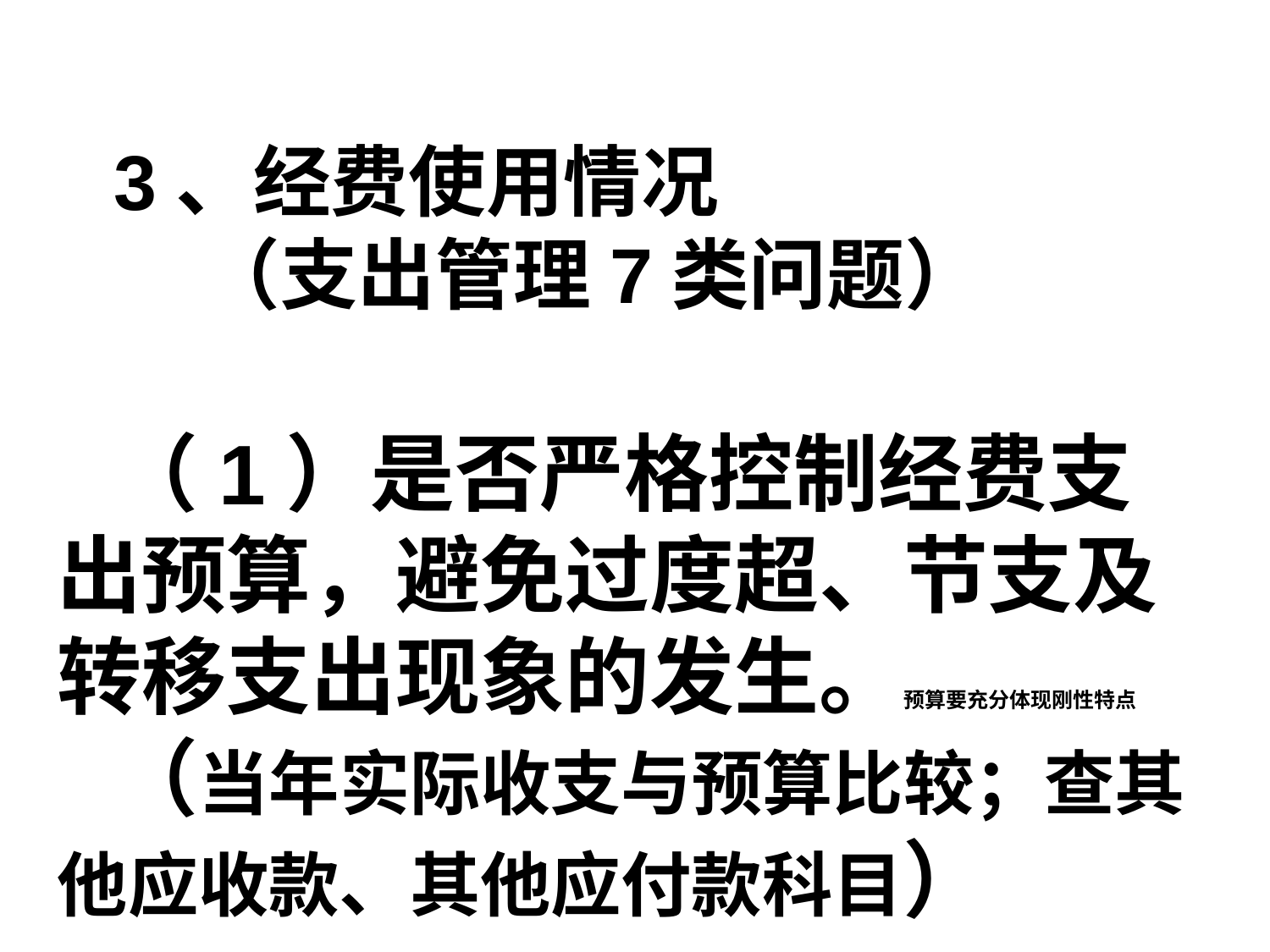

#
3、经费使用情况
    （支出管理7类问题）

（1）是否严格控制经费支出预算，避免过度超、节支及转移支出现象的发生。预算要充分体现刚性特点
（当年实际收支与预算比较；查其他应收款、其他应付款科目）